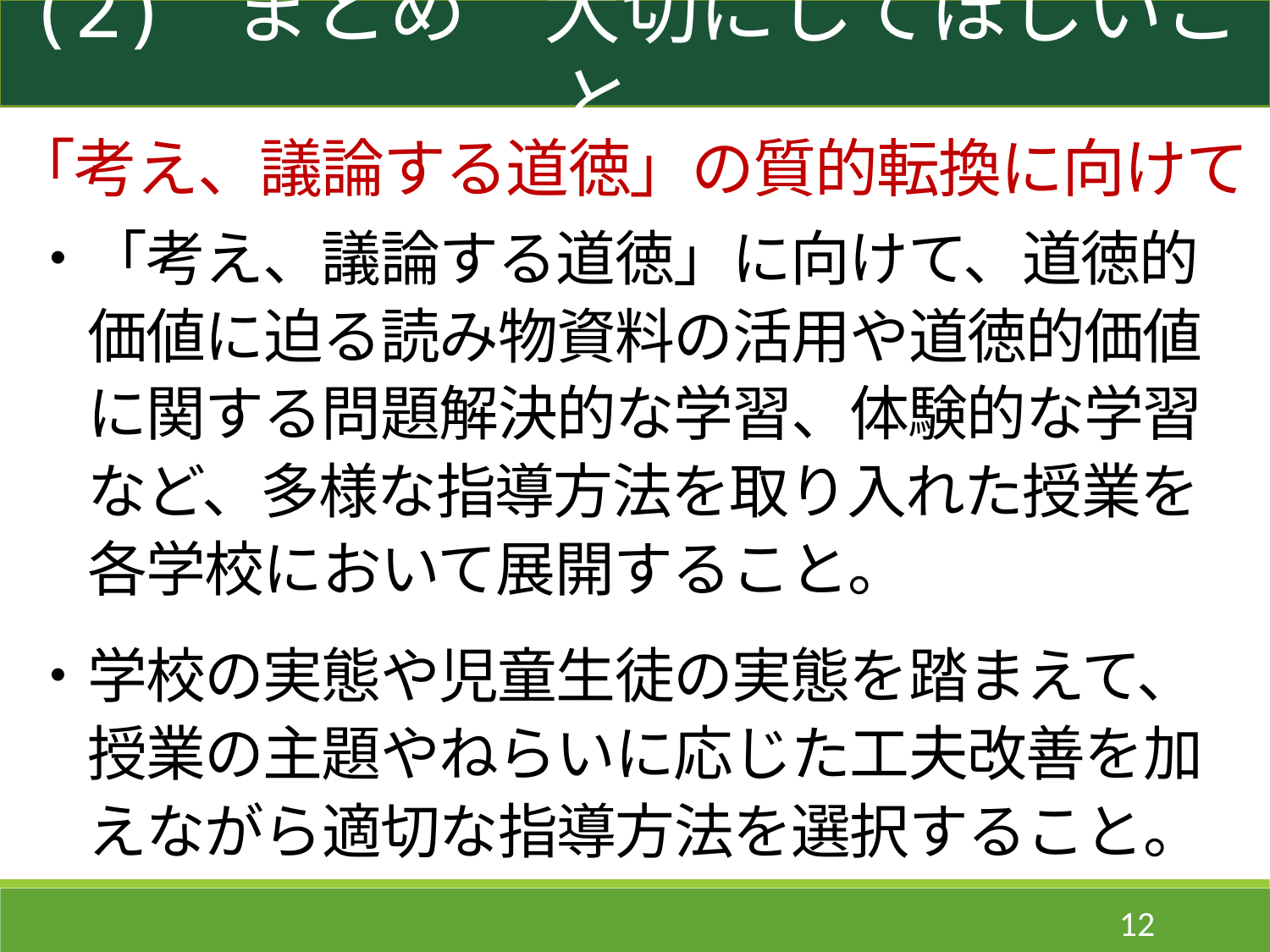

(2) まとめ　大切にしてほしいこと
「考え、議論する道徳」の質的転換に向けて
・「考え、議論する道徳」に向けて、道徳的
　価値に迫る読み物資料の活用や道徳的価値
　に関する問題解決的な学習、体験的な学習
　など、多様な指導方法を取り入れた授業を
　各学校において展開すること。

・学校の実態や児童生徒の実態を踏まえて、
　授業の主題やねらいに応じた工夫改善を加
　えながら適切な指導方法を選択すること。
12